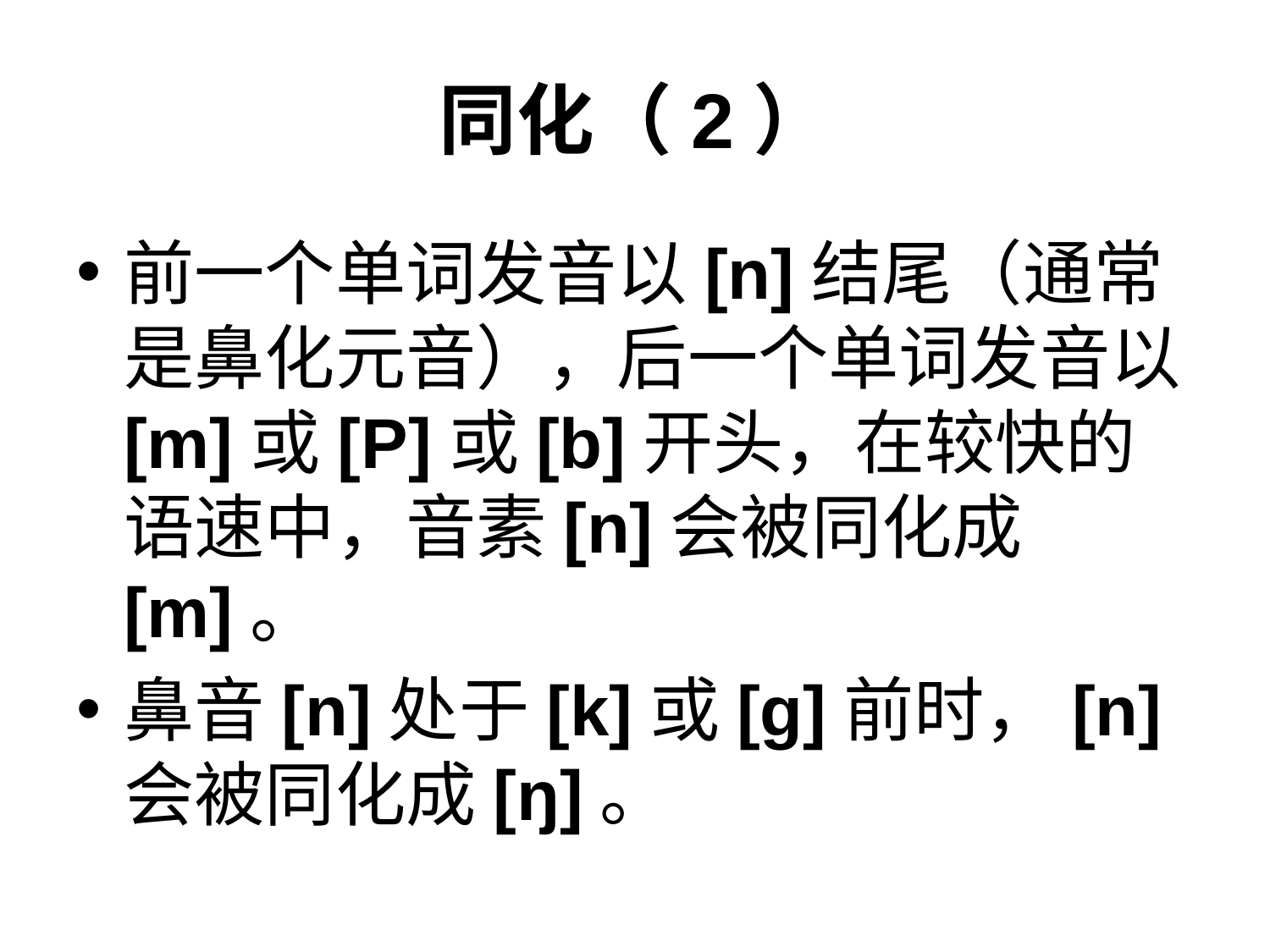

# 同化（2）
前一个单词发音以[n]结尾（通常是鼻化元音），后一个单词发音以[m]或[Ρ]或[b]开头，在较快的语速中，音素[n]会被同化成[m]。
鼻音[n]处于[k]或[g]前时，[n]会被同化成[ŋ]。